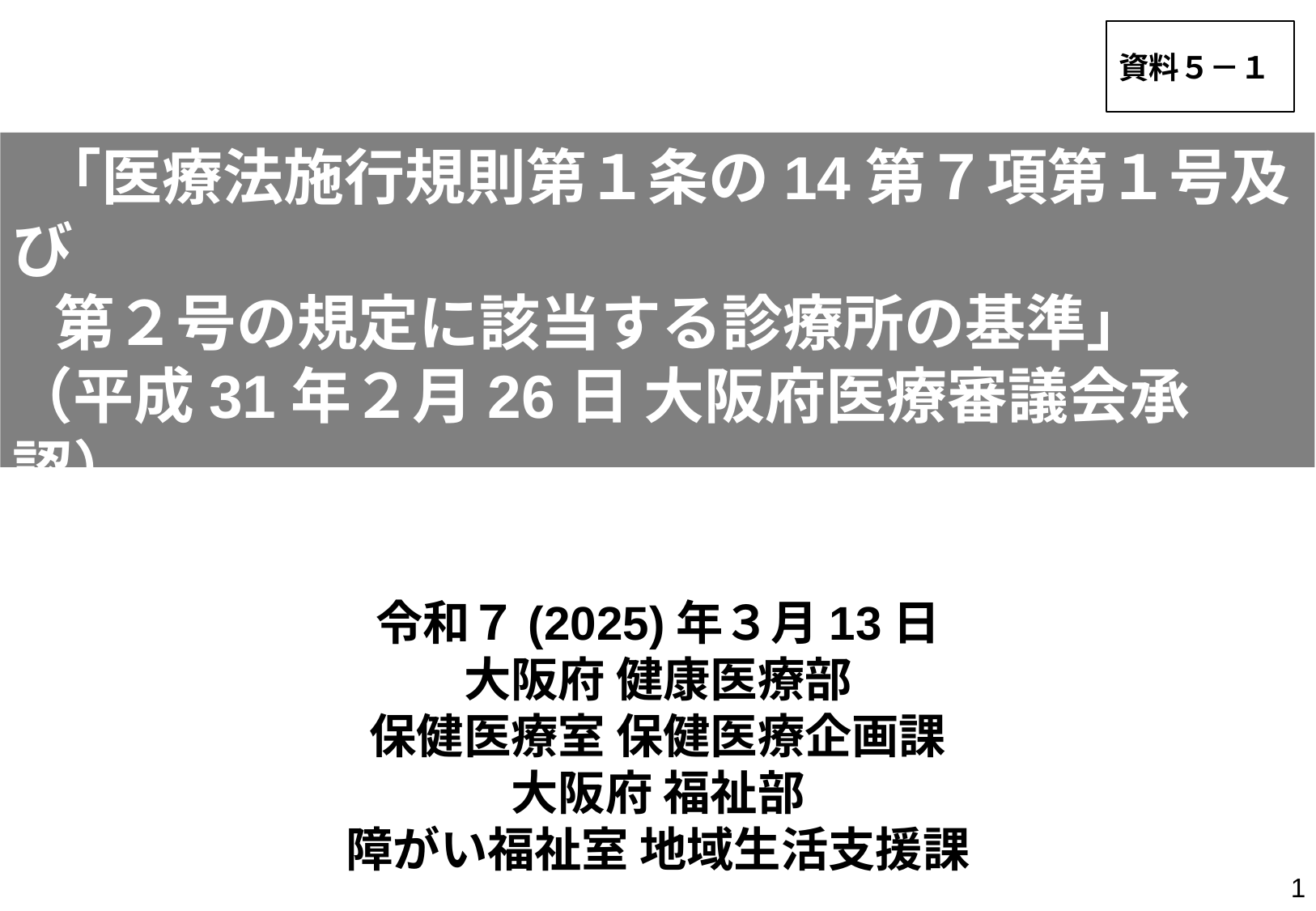

資料５－１
 「医療法施行規則第１条の14第７項第１号及び
  第２号の規定に該当する診療所の基準」
（平成31年２月26日 大阪府医療審議会承認）
  の一部改正について
令和７(2025)年３月13日
大阪府 健康医療部
保健医療室 保健医療企画課
大阪府 福祉部
障がい福祉室 地域生活支援課

1